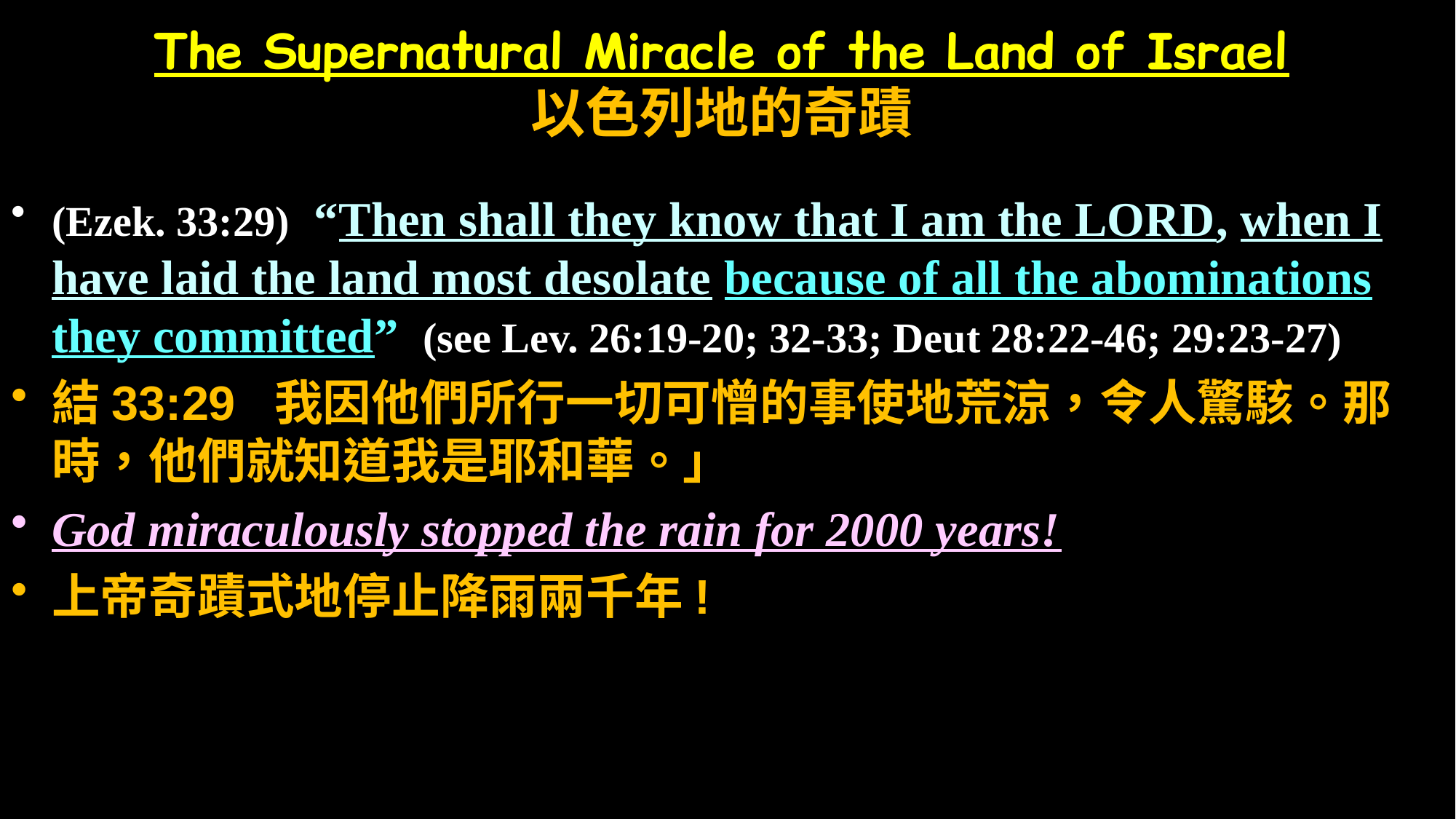

# The Supernatural Miracle of the Land of Israel 以色列地的奇蹟
(Ezek. 33:29)  “Then shall they know that I am the LORD, when I have laid the land most desolate because of all the abominations they committed”  (see Lev. 26:19-20; 32-33; Deut 28:22-46; 29:23-27)
結33:29  我因他們所行一切可憎的事使地荒涼，令人驚駭。那時，他們就知道我是耶和華。」
God miraculously stopped the rain for 2000 years!
上帝奇蹟式地停止降雨兩千年!